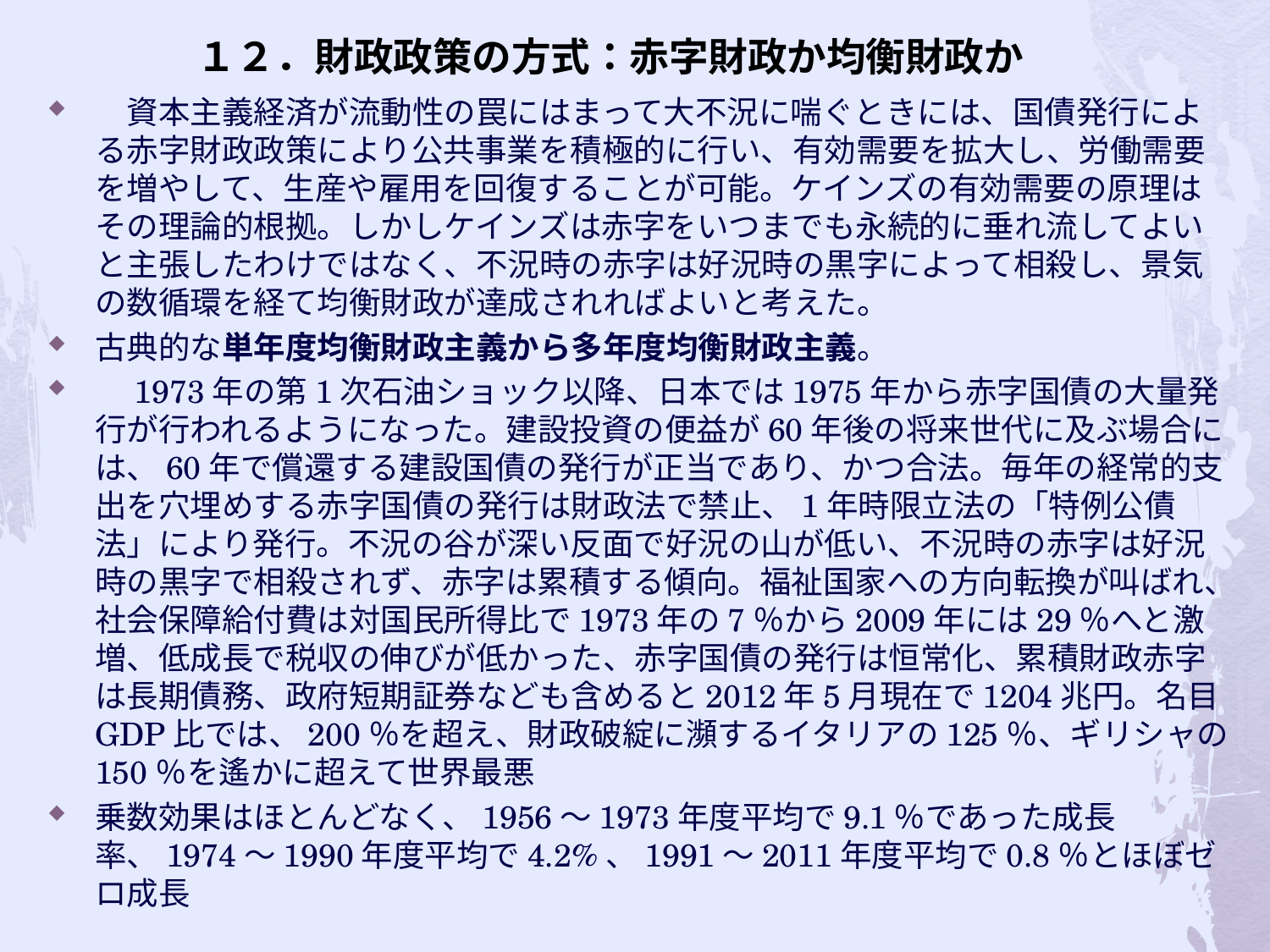

# １２．財政政策の方式：赤字財政か均衡財政か
　資本主義経済が流動性の罠にはまって大不況に喘ぐときには、国債発行による赤字財政政策により公共事業を積極的に行い、有効需要を拡大し、労働需要を増やして、生産や雇用を回復することが可能。ケインズの有効需要の原理はその理論的根拠。しかしケインズは赤字をいつまでも永続的に垂れ流してよいと主張したわけではなく、不況時の赤字は好況時の黒字によって相殺し、景気の数循環を経て均衡財政が達成されればよいと考えた。
古典的な単年度均衡財政主義から多年度均衡財政主義。
　1973年の第1次石油ショック以降、日本では1975年から赤字国債の大量発行が行われるようになった。建設投資の便益が60年後の将来世代に及ぶ場合には、60年で償還する建設国債の発行が正当であり、かつ合法。毎年の経常的支出を穴埋めする赤字国債の発行は財政法で禁止、1年時限立法の「特例公債法」により発行。不況の谷が深い反面で好況の山が低い、不況時の赤字は好況時の黒字で相殺されず、赤字は累積する傾向。福祉国家への方向転換が叫ばれ、社会保障給付費は対国民所得比で1973年の7％から2009年には29％へと激増、低成長で税収の伸びが低かった、赤字国債の発行は恒常化、累積財政赤字は長期債務、政府短期証券なども含めると2012年5月現在で1204兆円。名目GDP比では、200％を超え、財政破綻に瀕するイタリアの125％、ギリシャの150％を遙かに超えて世界最悪
乗数効果はほとんどなく、1956～1973年度平均で9.1％であった成長率、1974～1990年度平均で4.2%、1991～2011年度平均で0.8％とほぼゼロ成長